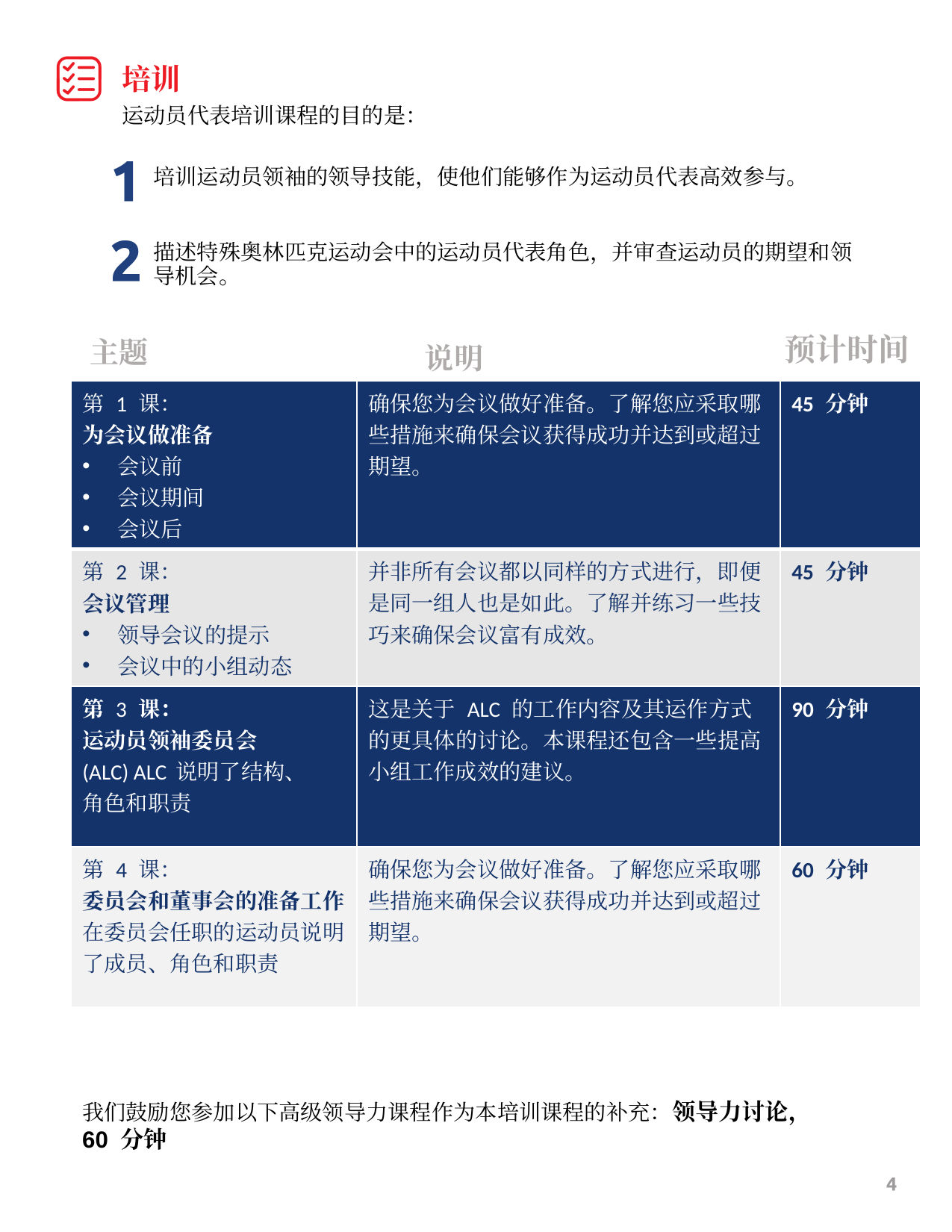

培训
运动员代表培训课程的目的是：

培训运动员领袖的领导技能，使他们能够作为运动员代表高效参与。
描述特殊奥林匹克运动会中的运动员代表角色，并审查运动员的期望和领导机会。
预计时间
主题
说明
| 第 1 课： 为会议做准备 会议前 会议期间 会议后 | 确保您为会议做好准备。了解您应采取哪些措施来确保会议获得成功并达到或超过期望。 | 45 分钟 |
| --- | --- | --- |
| 第 2 课： 会议管理 领导会议的提示 会议中的小组动态 | 并非所有会议都以同样的方式进行，即便是同一组人也是如此。了解并练习一些技巧来确保会议富有成效。 | 45 分钟 |
| 第 3 课： 运动员领袖委员会 (ALC) ALC 说明了结构、 角色和职责 | 这是关于 ALC 的工作内容及其运作方式的更具体的讨论。本课程还包含一些提高小组工作成效的建议。 | 90 分钟 |
| 第 4 课： 委员会和董事会的准备工作 在委员会任职的运动员说明了成员、角色和职责 | 确保您为会议做好准备。了解您应采取哪些措施来确保会议获得成功并达到或超过期望。 | 60 分钟 |
我们鼓励您参加以下高级领导力课程作为本培训课程的补充：领导力讨论，
60 分钟